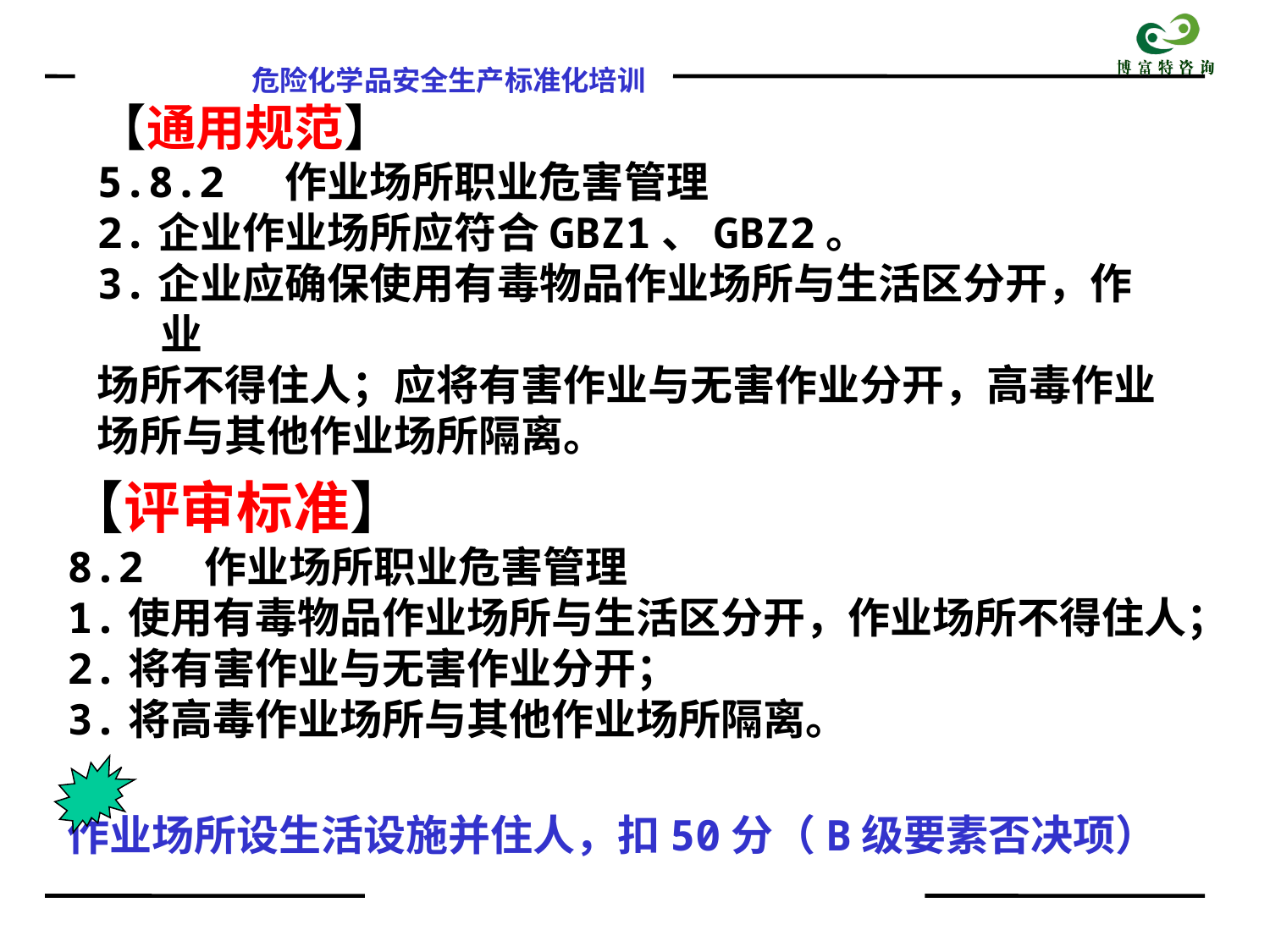

【通用规范】
5.8.2  作业场所职业危害管理
2.企业作业场所应符合GBZ1、GBZ2。
3.企业应确保使用有毒物品作业场所与生活区分开，作业
场所不得住人；应将有害作业与无害作业分开，高毒作业
场所与其他作业场所隔离。
【评审标准】
8.2  作业场所职业危害管理
1.使用有毒物品作业场所与生活区分开，作业场所不得住人；
2.将有害作业与无害作业分开；
3.将高毒作业场所与其他作业场所隔离。

作业场所设生活设施并住人，扣50分（B级要素否决项）